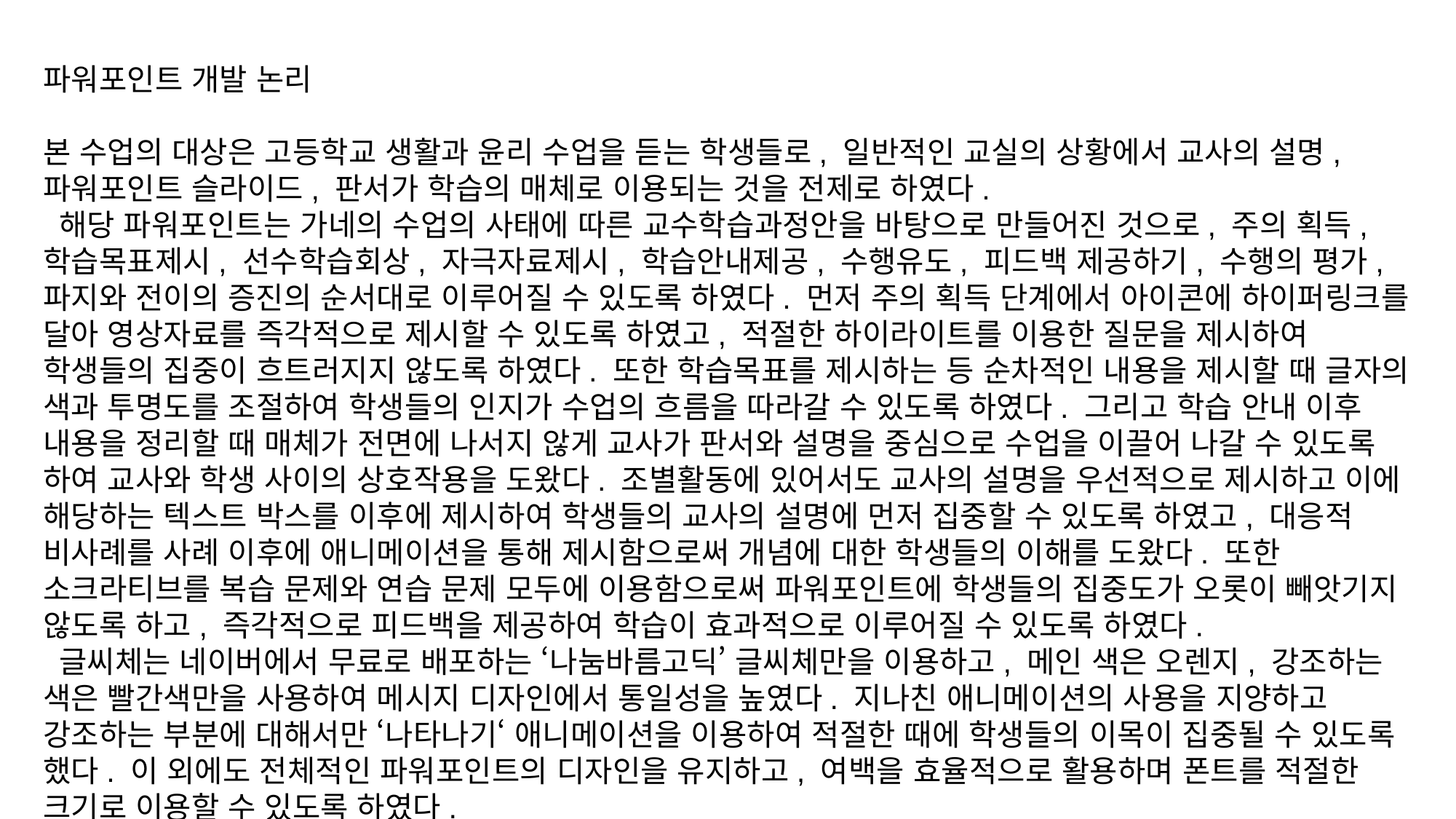

파워포인트 개발 논리

본 수업의 대상은 고등학교 생활과 윤리 수업을 듣는 학생들로, 일반적인 교실의 상황에서 교사의 설명, 파워포인트 슬라이드, 판서가 학습의 매체로 이용되는 것을 전제로 하였다.
 해당 파워포인트는 가네의 수업의 사태에 따른 교수학습과정안을 바탕으로 만들어진 것으로, 주의 획득, 학습목표제시, 선수학습회상, 자극자료제시, 학습안내제공, 수행유도, 피드백 제공하기, 수행의 평가, 파지와 전이의 증진의 순서대로 이루어질 수 있도록 하였다. 먼저 주의 획득 단계에서 아이콘에 하이퍼링크를 달아 영상자료를 즉각적으로 제시할 수 있도록 하였고, 적절한 하이라이트를 이용한 질문을 제시하여 학생들의 집중이 흐트러지지 않도록 하였다. 또한 학습목표를 제시하는 등 순차적인 내용을 제시할 때 글자의 색과 투명도를 조절하여 학생들의 인지가 수업의 흐름을 따라갈 수 있도록 하였다. 그리고 학습 안내 이후 내용을 정리할 때 매체가 전면에 나서지 않게 교사가 판서와 설명을 중심으로 수업을 이끌어 나갈 수 있도록 하여 교사와 학생 사이의 상호작용을 도왔다. 조별활동에 있어서도 교사의 설명을 우선적으로 제시하고 이에 해당하는 텍스트 박스를 이후에 제시하여 학생들의 교사의 설명에 먼저 집중할 수 있도록 하였고, 대응적 비사례를 사례 이후에 애니메이션을 통해 제시함으로써 개념에 대한 학생들의 이해를 도왔다. 또한 소크라티브를 복습 문제와 연습 문제 모두에 이용함으로써 파워포인트에 학생들의 집중도가 오롯이 빼앗기지 않도록 하고, 즉각적으로 피드백을 제공하여 학습이 효과적으로 이루어질 수 있도록 하였다.
 글씨체는 네이버에서 무료로 배포하는 ‘나눔바름고딕’ 글씨체만을 이용하고, 메인 색은 오렌지, 강조하는 색은 빨간색만을 사용하여 메시지 디자인에서 통일성을 높였다. 지나친 애니메이션의 사용을 지양하고 강조하는 부분에 대해서만 ‘나타나기‘ 애니메이션을 이용하여 적절한 때에 학생들의 이목이 집중될 수 있도록 했다. 이 외에도 전체적인 파워포인트의 디자인을 유지하고, 여백을 효율적으로 활용하며 폰트를 적절한 크기로 이용할 수 있도록 하였다.

89
33.7
24/24